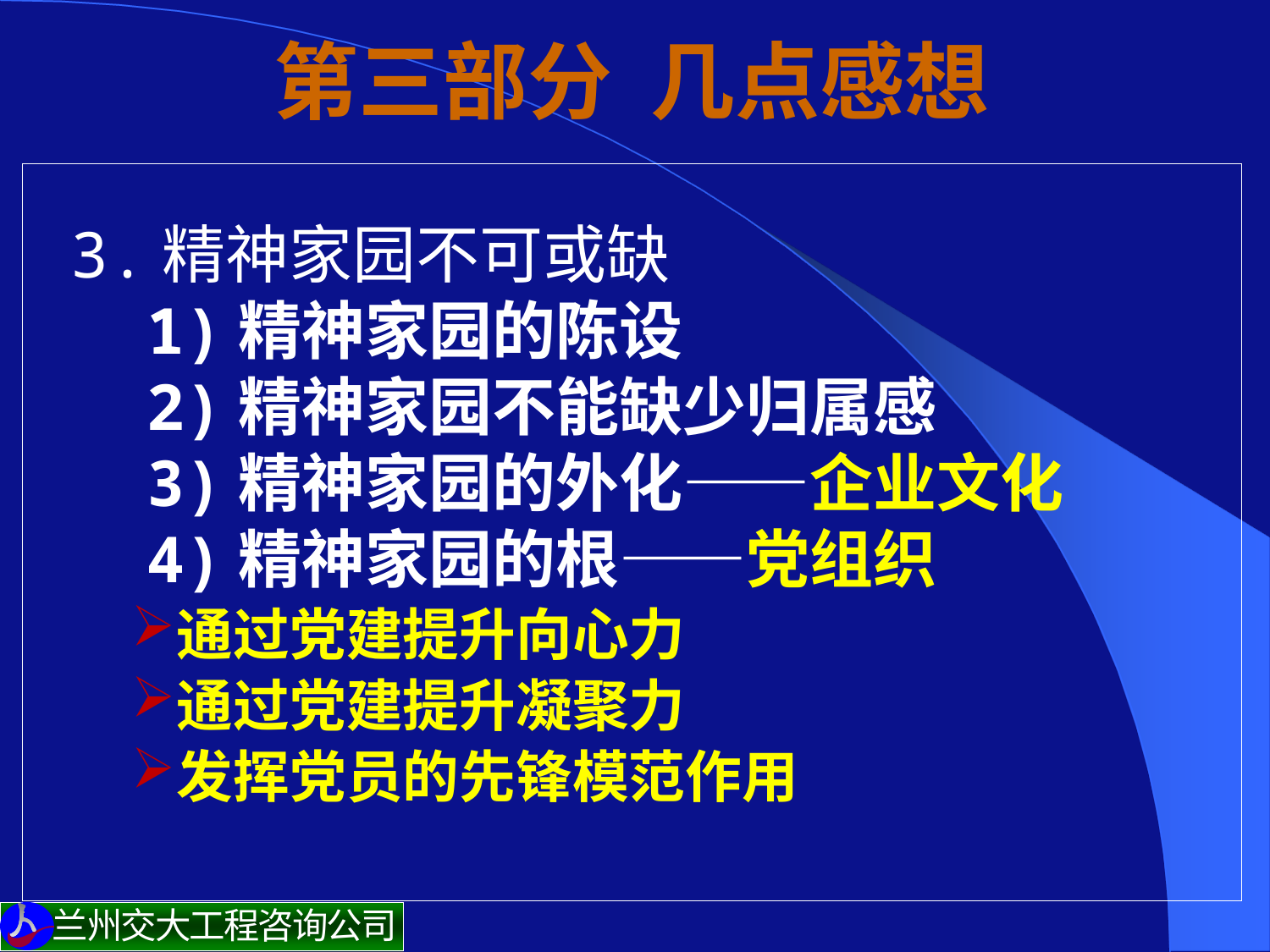

# 第三部分  几点感想
 3.精神家园不可或缺
   1)精神家园的陈设
   2)精神家园不能缺少归属感
   3)精神家园的外化——企业文化
   4)精神家园的根——党组织
通过党建提升向心力
通过党建提升凝聚力
发挥党员的先锋模范作用